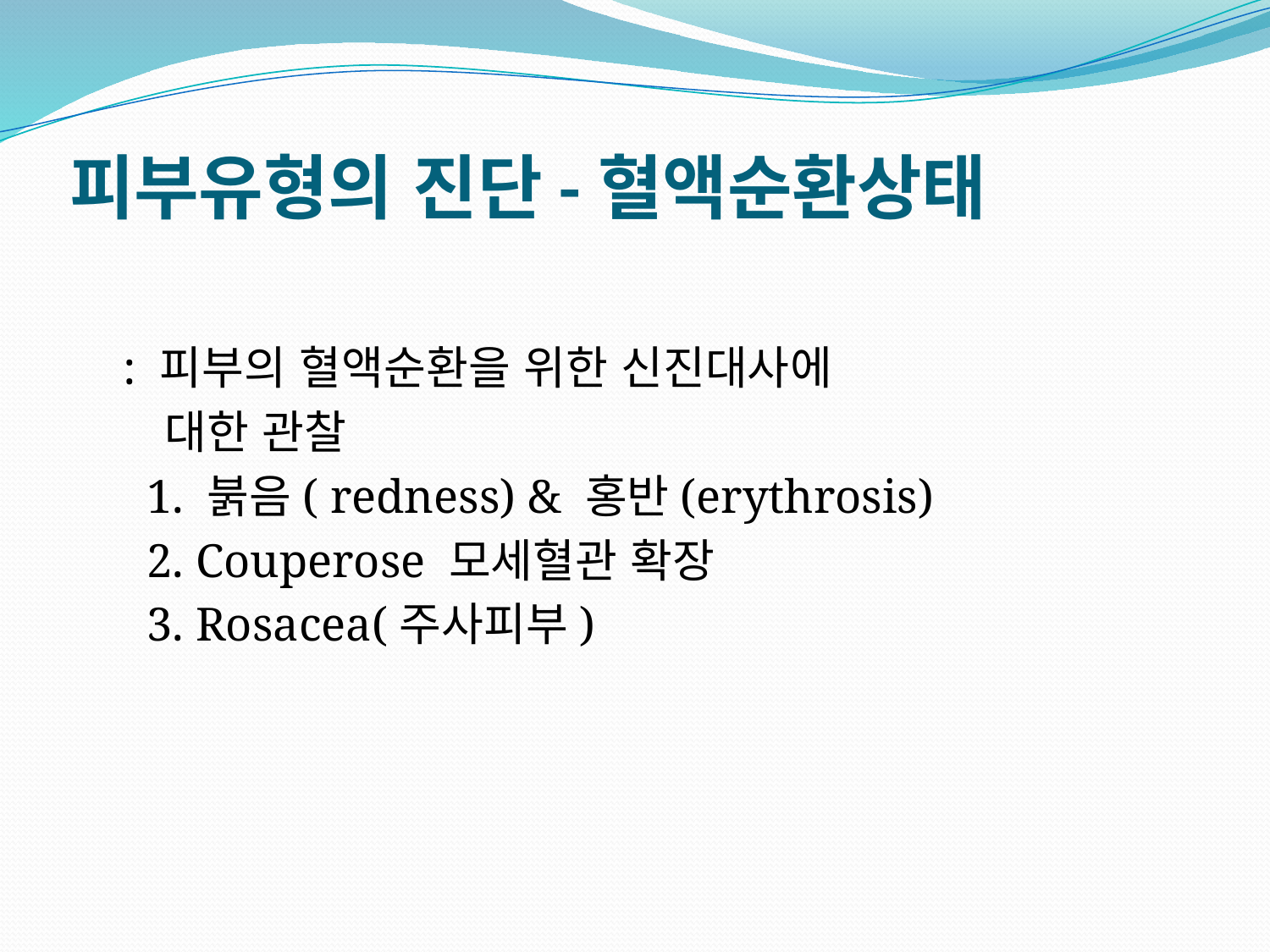

# 피부유형의 진단-혈액순환상태

    : 피부의 혈액순환을 위한 신진대사에
      대한 관찰
      1. 붉음( redness) & 홍반(erythrosis)
      2. Couperose 모세혈관 확장
      3. Rosacea(주사피부)